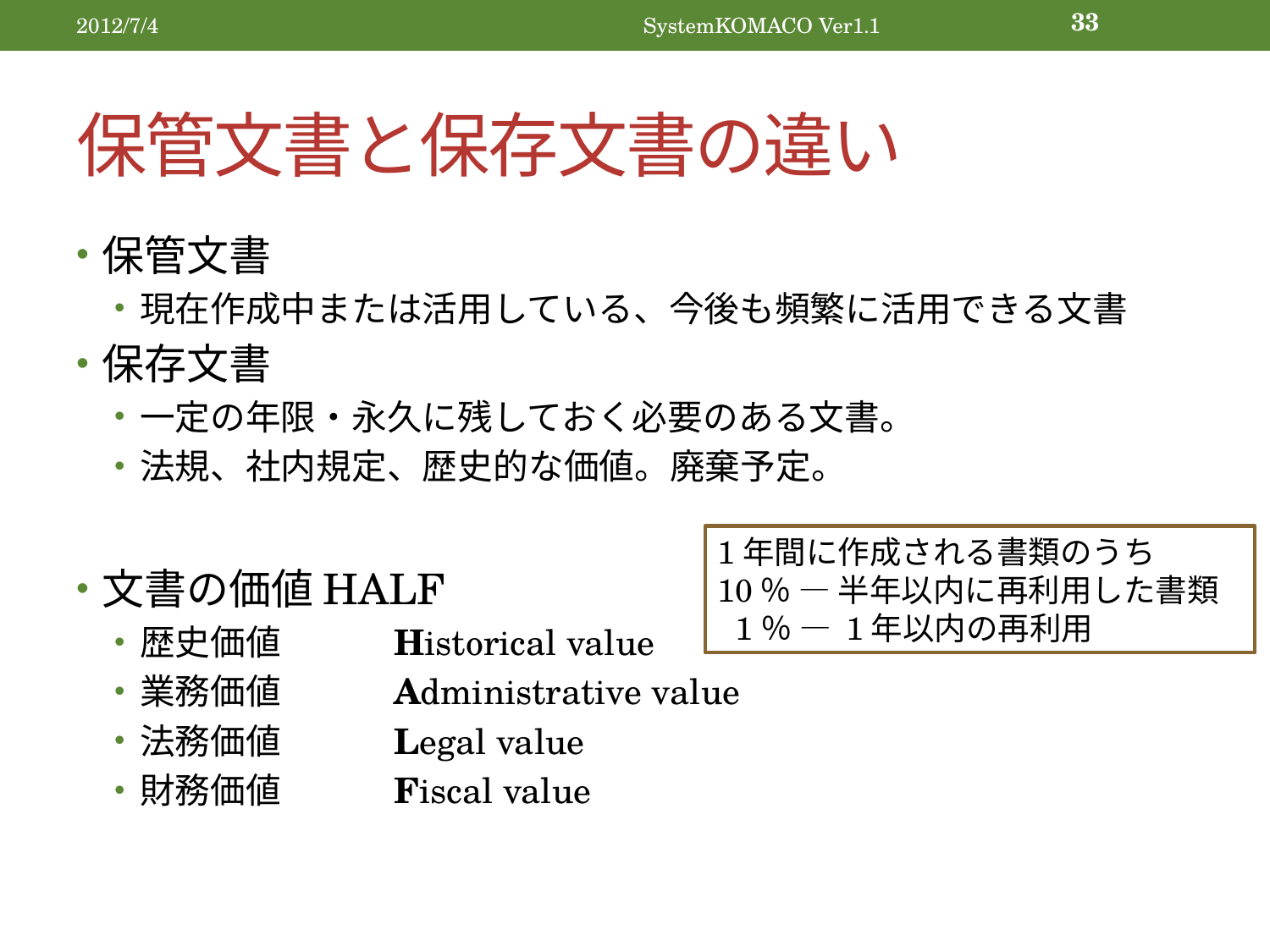

2012/7/4
SystemKOMACO Ver1.1
33
# 保管文書と保存文書の違い
保管文書
現在作成中または活用している、今後も頻繁に活用できる文書
保存文書
一定の年限・永久に残しておく必要のある文書。
法規、社内規定、歴史的な価値。廃棄予定。

文書の価値HALF
歴史価値	Historical value
業務価値	Administrative value
法務価値	Legal value
財務価値	Fiscal value
1年間に作成される書類のうち
10％ ― 半年以内に再利用した書類
  1％ ― 1年以内の再利用